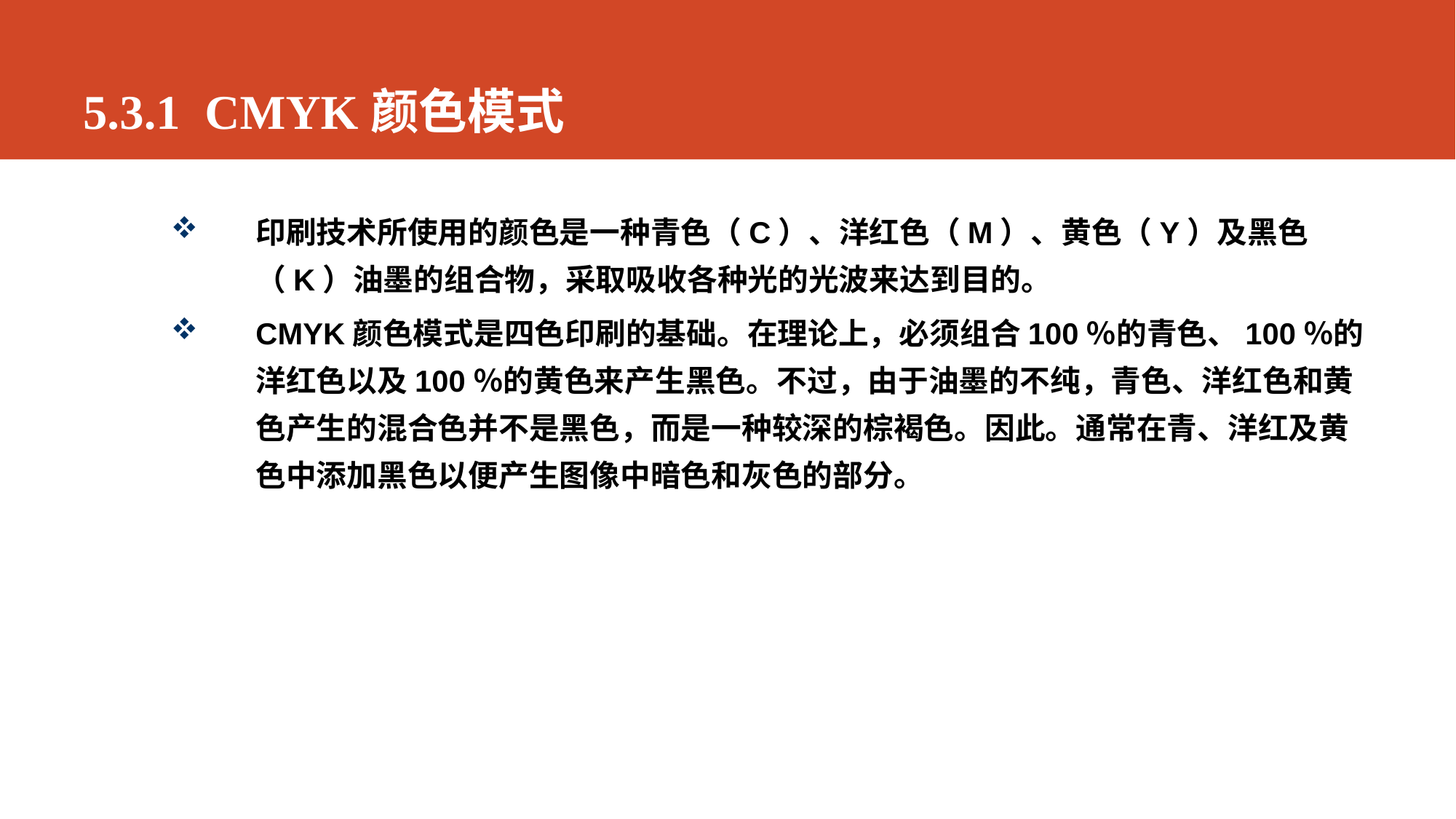

# 5.3.1  CMYK颜色模式
印刷技术所使用的颜色是一种青色（C）、洋红色（M）、黄色（Y）及黑色（K）油墨的组合物，采取吸收各种光的光波来达到目的。
CMYK颜色模式是四色印刷的基础。在理论上，必须组合100％的青色、100％的洋红色以及100％的黄色来产生黑色。不过，由于油墨的不纯，青色、洋红色和黄色产生的混合色并不是黑色，而是一种较深的棕褐色。因此。通常在青、洋红及黄色中添加黑色以便产生图像中暗色和灰色的部分。